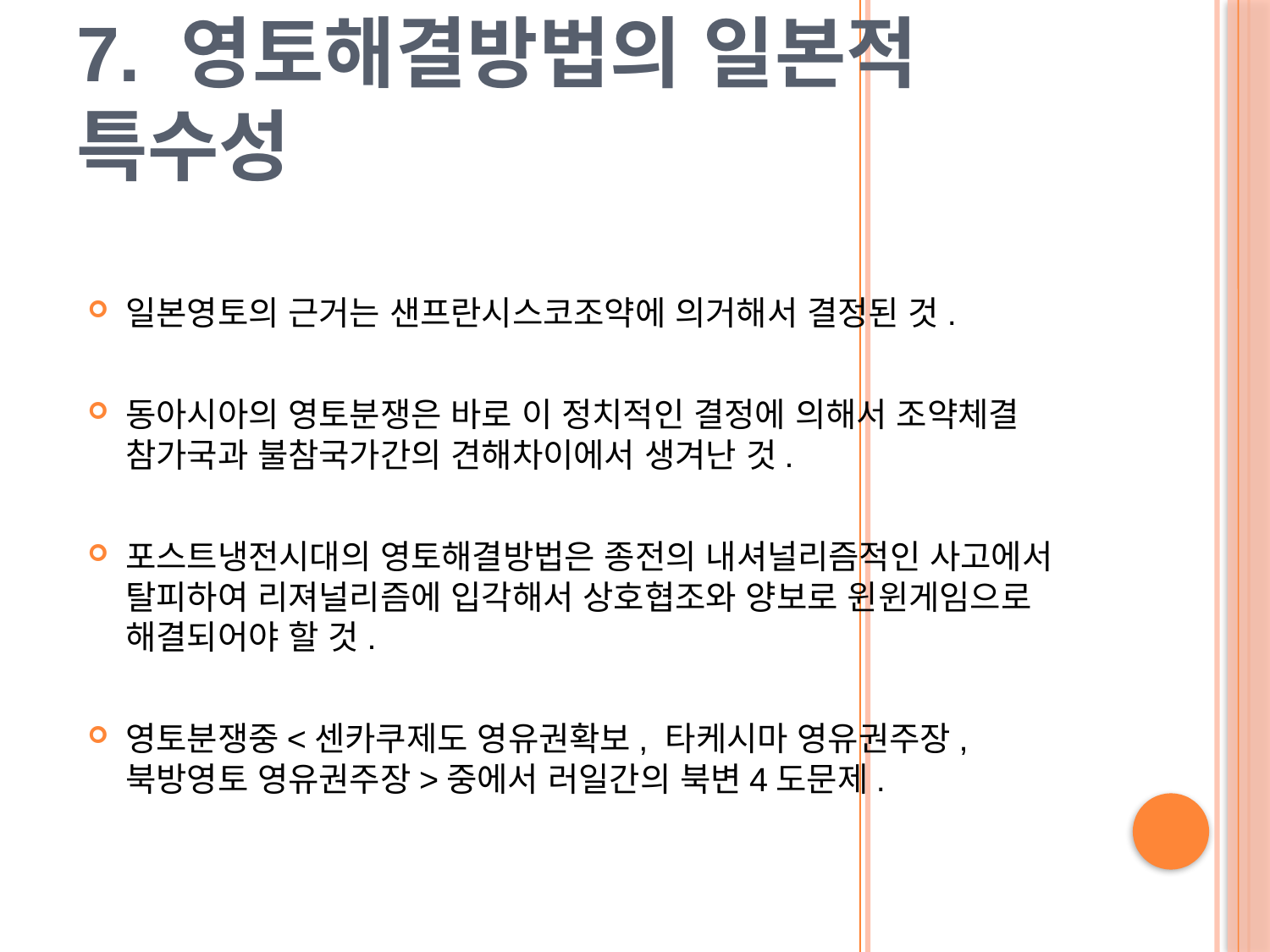

# 7. 영토해결방법의 일본적 특수성
일본영토의 근거는 샌프란시스코조약에 의거해서 결정된 것.

동아시아의 영토분쟁은 바로 이 정치적인 결정에 의해서 조약체결 참가국과 불참국가간의 견해차이에서 생겨난 것.

포스트냉전시대의 영토해결방법은 종전의 내셔널리즘적인 사고에서 탈피하여 리져널리즘에 입각해서 상호협조와 양보로 윈윈게임으로 해결되어야 할 것.

영토분쟁중<센카쿠제도 영유권확보, 타케시마 영유권주장, 북방영토 영유권주장>중에서 러일간의 북변4도문제.